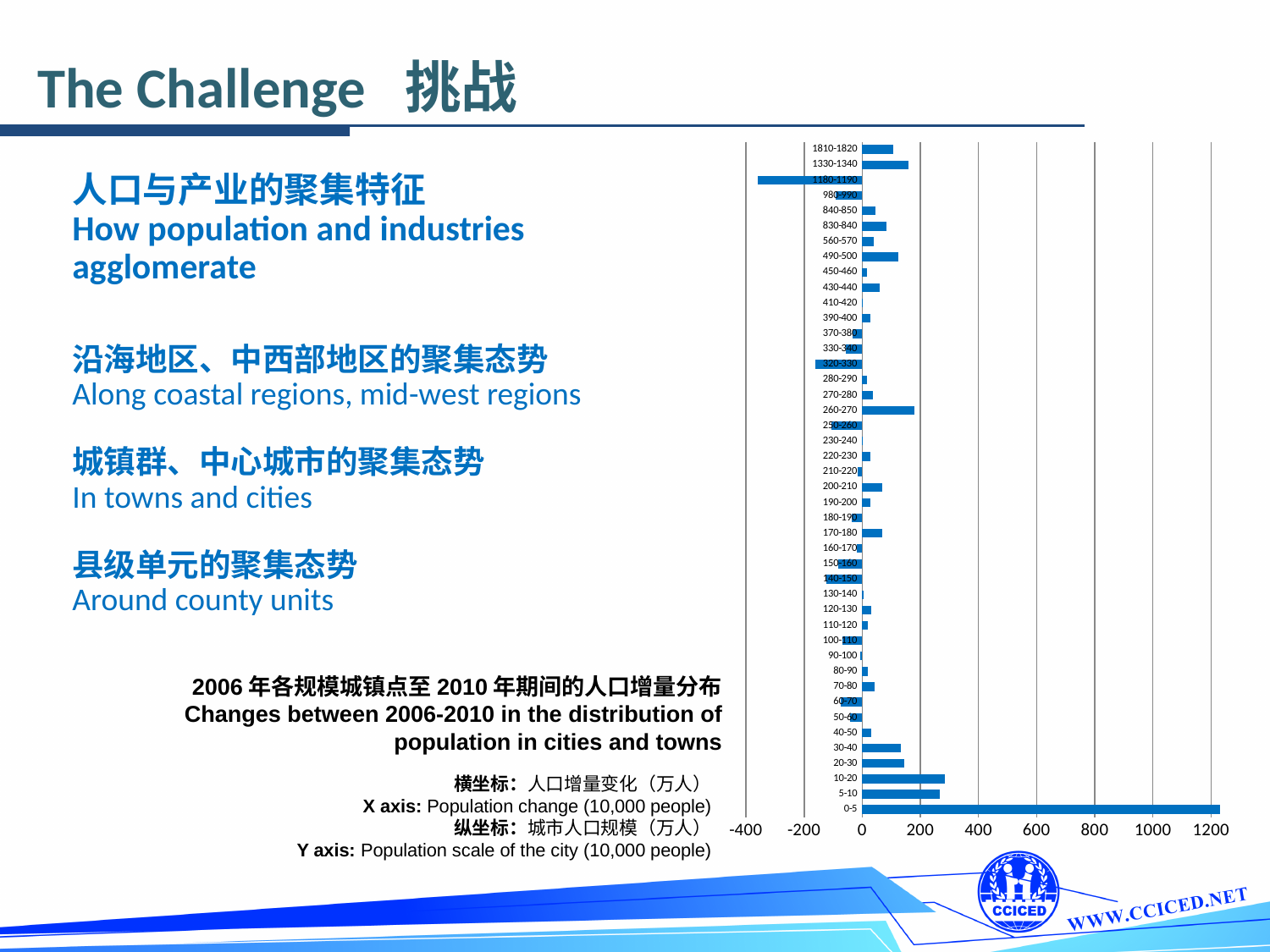

The Challenge  挑战

### Chart

| Category | 变化值 |
|---|---|
| 0-5 | 1231.2684000000008 |
| 5-10 | 265.888299999999 |
| 10-20 | 283.7123999999987 |
| 20-30 | 144.2379 |
| 30-40 | 133.73 |
| 40-50 | 31.939999999999987 |
| 50-60 | -42.08 |
| 60-70 | -73.92999999999999 |
| 70-80 | 43.05 |
| 80-90 | 19.47 |
| 90-100 | -7.709999999999972 |
| 100-110 | -66.85000000000001 |
| 110-120 | 19.889999999999986 |
| 120-130 | 29.69999999999996 |
| 130-140 | 4.879999999999981 |
| 140-150 | -123.24000000000002 |
| 150-160 | -82.46000000000002 |
| 160-170 | -18.940000000000026 |
| 170-180 | 68.11000000000001 |
| 180-190 | -35.96000000000001 |
| 190-200 | 28.67000000000003 |
| 200-210 | 68.89999999999998 |
| 210-220 | -15.330000000000044 |
| 220-230 | 28.389999999999926 |
| 230-240 | 0.429999999999985 |
| 250-260 | -107.21000000000002 |
| 260-270 | 180.51 |
| 270-280 | 35.35 |
| 280-290 | 17.120000000000005 |
| 320-330 | -160.9300000000002 |
| 330-340 | -57.0 |
| 370-380 | -34.550000000000004 |
| 390-400 | 27.87000000000006 |
| 410-420 | -0.459999999999984 |
| 430-440 | 61.28000000000003 |
| 450-460 | 15.810000000000002 |
| 490-500 | 122.46000000000006 |
| 560-570 | 39.819999999999936 |
| 830-840 | 82.45000000000005 |
| 840-850 | 44.800000000000054 |
| 980-990 | -92.02999999999997 |
| 1180-1190 | -359.45000000000005 |
| 1330-1340 | 158.79999999999995 |
| 1810-1820 | 106.24000000000002 |
人口与产业的聚集特征
How population and industries agglomerate

沿海地区、中西部地区的聚集态势
Along coastal regions, mid-west regions

城镇群、中心城市的聚集态势
In towns and cities

县级单元的聚集态势
Around county units
2006年各规模城镇点至2010年期间的人口增量分布
Changes between 2006-2010 in the distribution of population in cities and towns
横坐标：人口增量变化（万人）
X axis: Population change (10,000 people)
纵坐标：城市人口规模（万人）
Y axis: Population scale of the city (10,000 people)